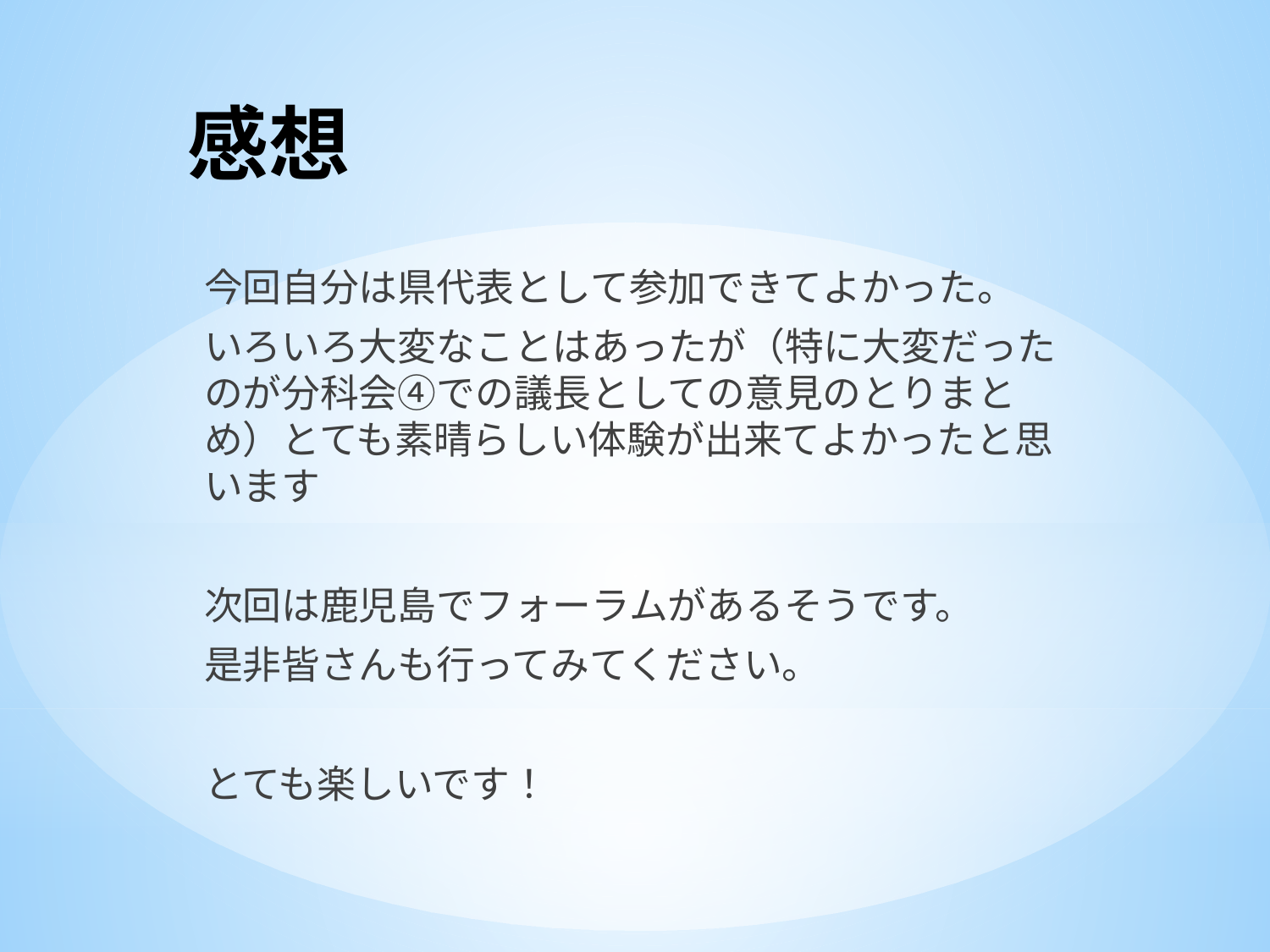

# 感想
今回自分は県代表として参加できてよかった。
いろいろ大変なことはあったが（特に大変だったのが分科会④での議長としての意見のとりまとめ）とても素晴らしい体験が出来てよかったと思います

次回は鹿児島でフォーラムがあるそうです。
是非皆さんも行ってみてください。

とても楽しいです！